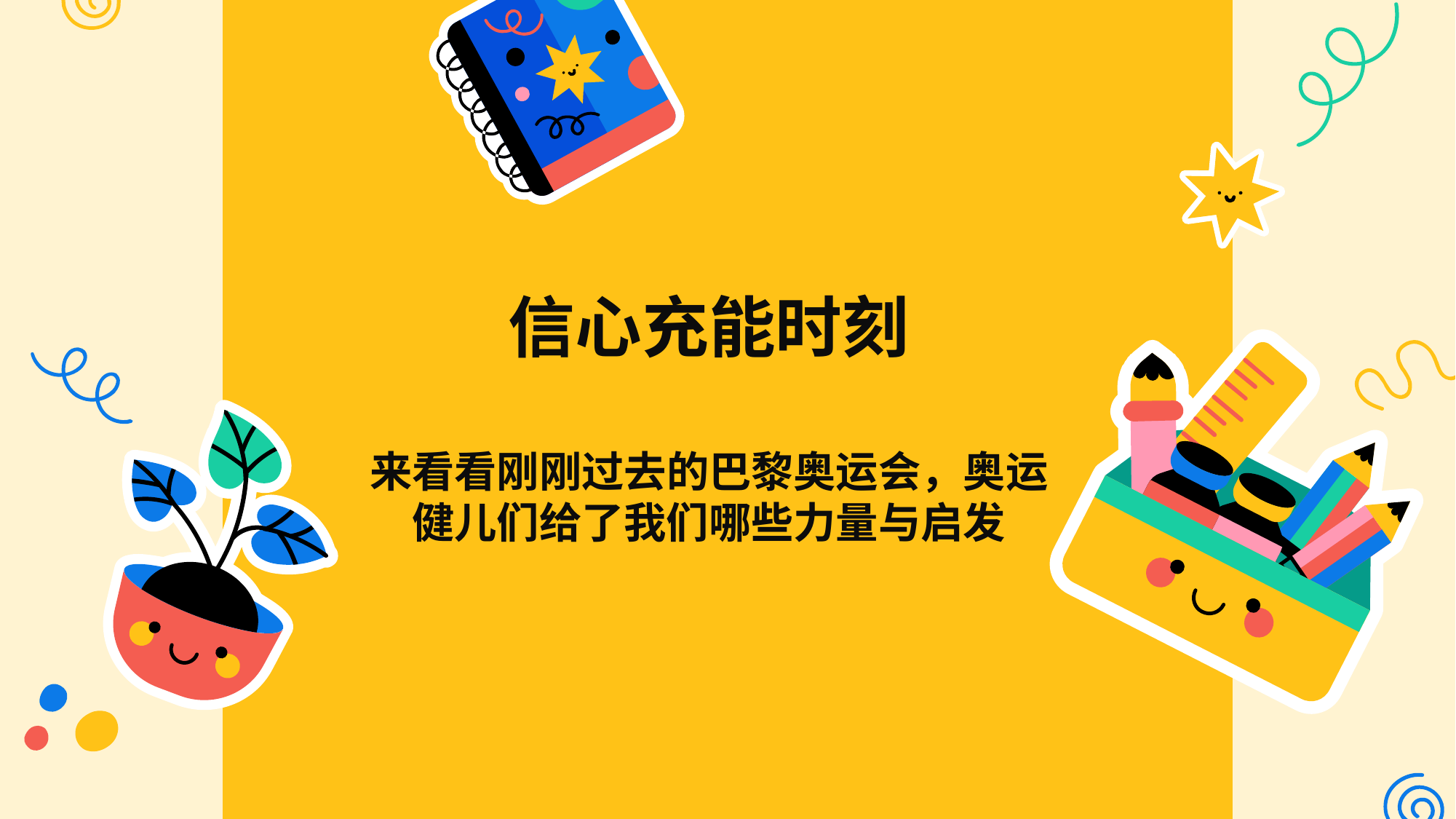

# 信心充能时刻 来看看刚刚过去的巴黎奥运会，奥运健儿们给了我们哪些力量与启发